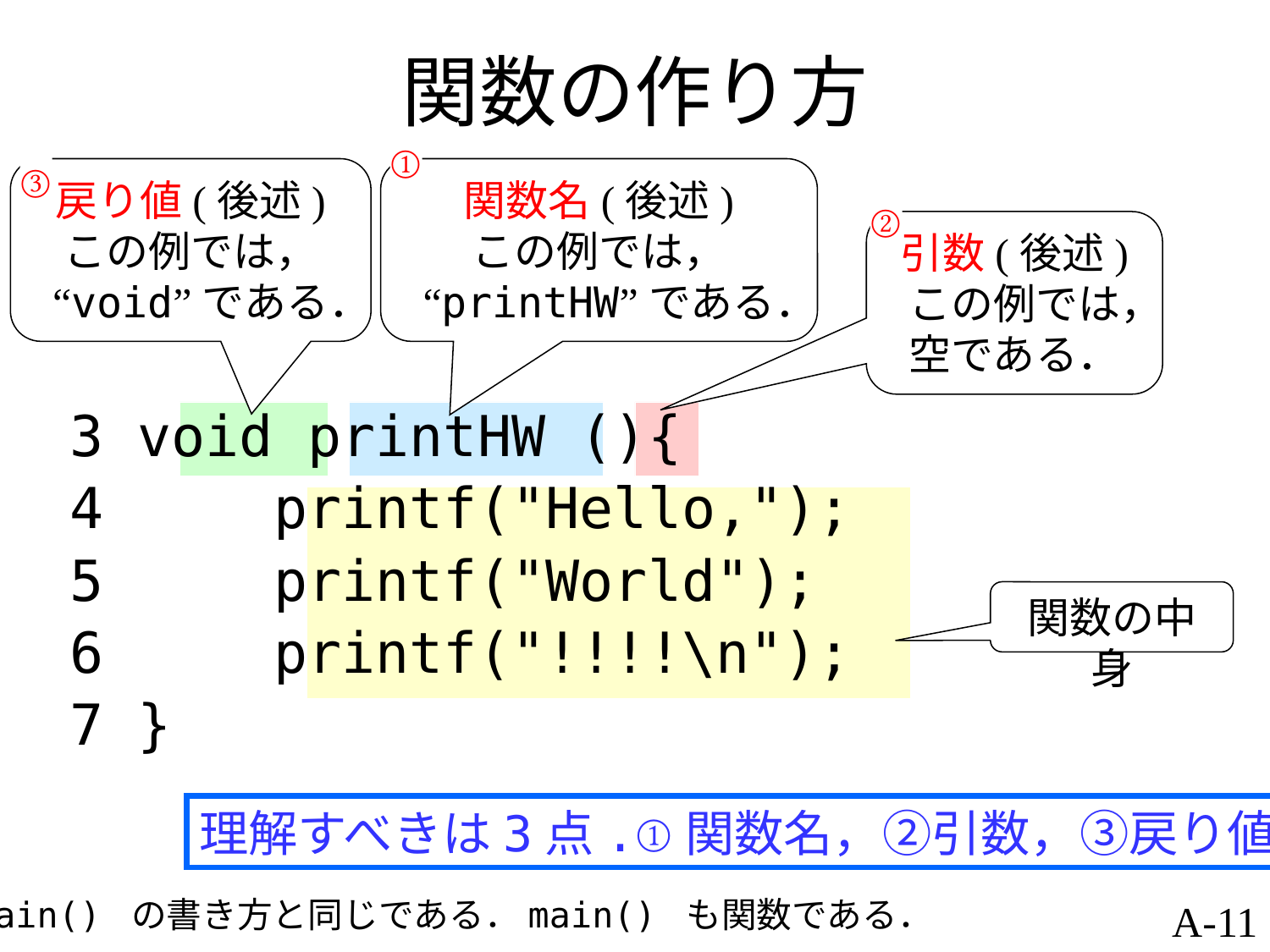

# 関数の作り方
①
③
戻り値(後述)
この例では，
“void”である．
関数名(後述)
この例では，
“printHW”である．
②
引数(後述)
この例では，
空である．
3 void printHW (){
4     printf("Hello,");
5     printf("World");
6     printf("!!!!\n");
7 }

関数の中身
理解すべきは3点.①関数名，②引数，③戻り値
main() の書き方と同じである．main() も関数である．
A-11